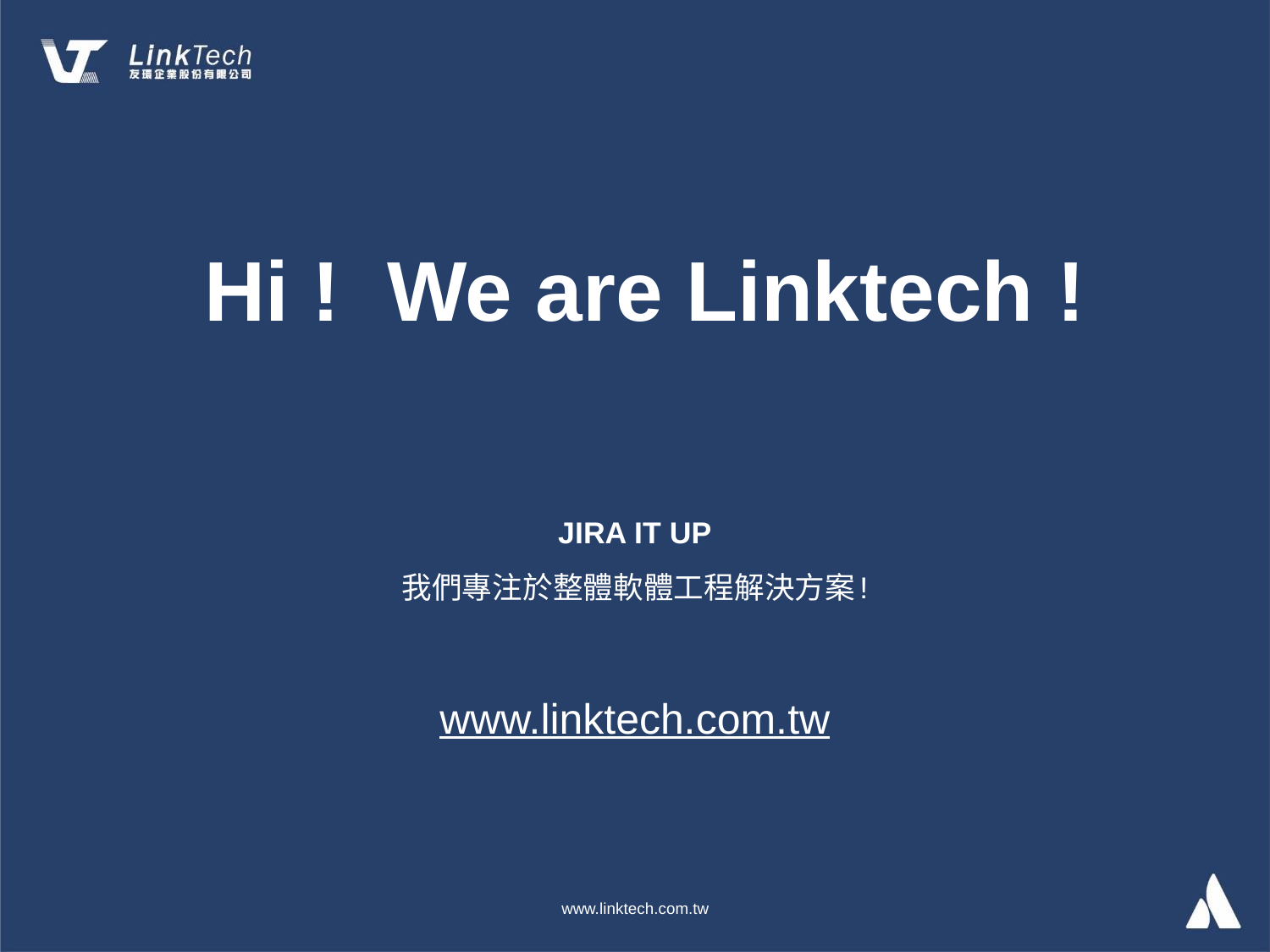

Hi !  We are Linktech !
JIRA IT UP
我們專注於整體軟體工程解決方案!
www.linktech.com.tw